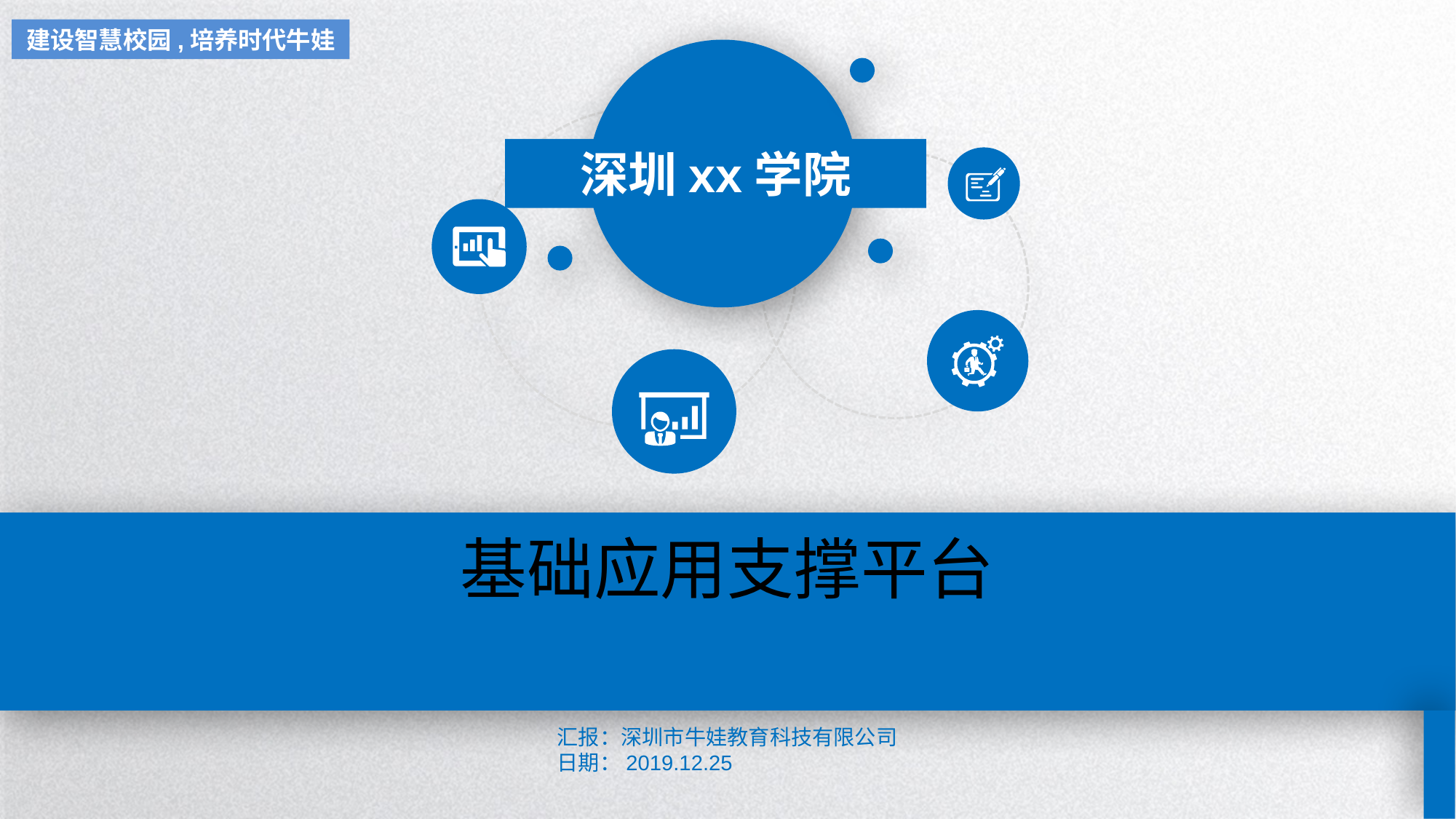

建设智慧校园,培养时代牛娃

深圳xx学院

基础应用支撑平台

汇报：深圳市牛娃教育科技有限公司
日期：2019.12.25